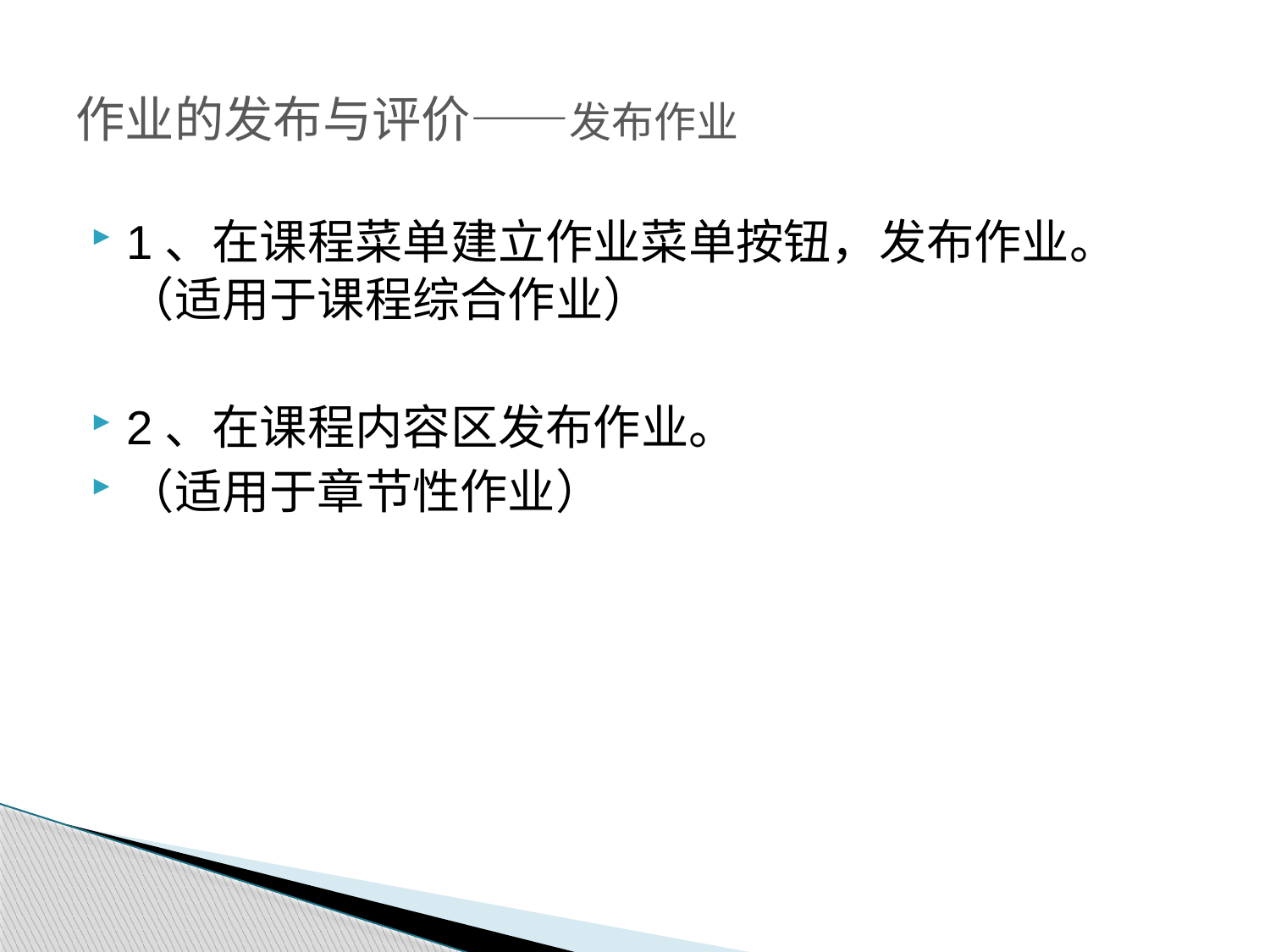

# 作业的发布与评价——发布作业
1、在课程菜单建立作业菜单按钮，发布作业。     （适用于课程综合作业）

2、在课程内容区发布作业。
（适用于章节性作业）